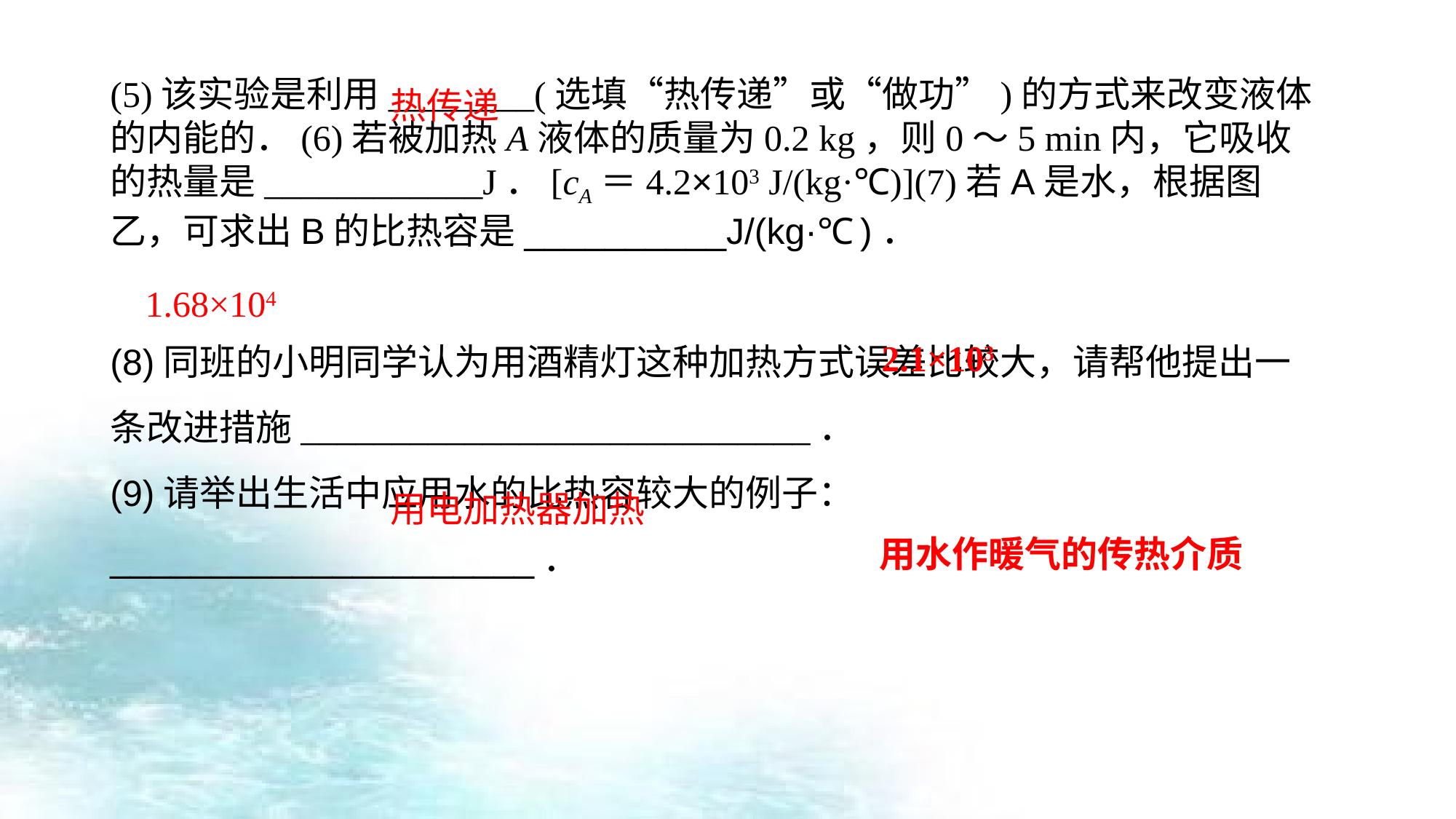

(5)该实验是利用________(选填“热传递”或“做功”)的方式来改变液体的内能的．(6)若被加热A液体的质量为0.2 kg，则0～5 min内，它吸收的热量是____________J．[cA＝4.2×103 J/(kg·℃)](7)若A是水，根据图乙，可求出B的比热容是__________J/(kg·℃)．

(8)同班的小明同学认为用酒精灯这种加热方式误差比较大，请帮他提出一条改进措施____________________________．
(9)请举出生活中应用水的比热容较大的例子：_____________________．
热传递
1.68×104
2.1×103
用电加热器加热
  用水作暖气的传热介质